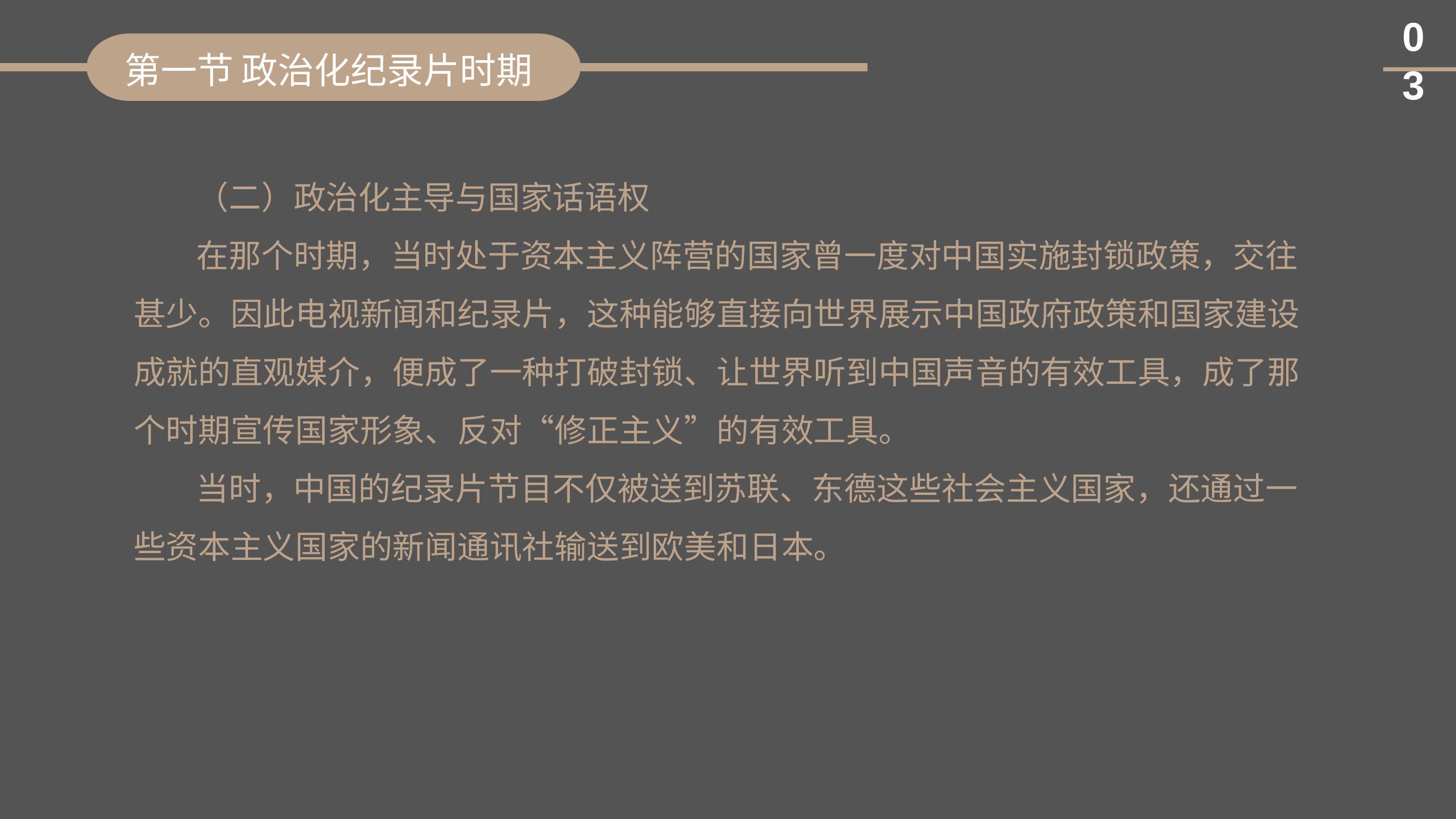

03

第一节 政治化纪录片时期

（二）政治化主导与国家话语权
在那个时期，当时处于资本主义阵营的国家曾一度对中国实施封锁政策，交往甚少。因此电视新闻和纪录片，这种能够直接向世界展示中国政府政策和国家建设成就的直观媒介，便成了一种打破封锁、让世界听到中国声音的有效工具，成了那个时期宣传国家形象、反对“修正主义”的有效工具。
当时，中国的纪录片节目不仅被送到苏联、东德这些社会主义国家，还通过一些资本主义国家的新闻通讯社输送到欧美和日本。